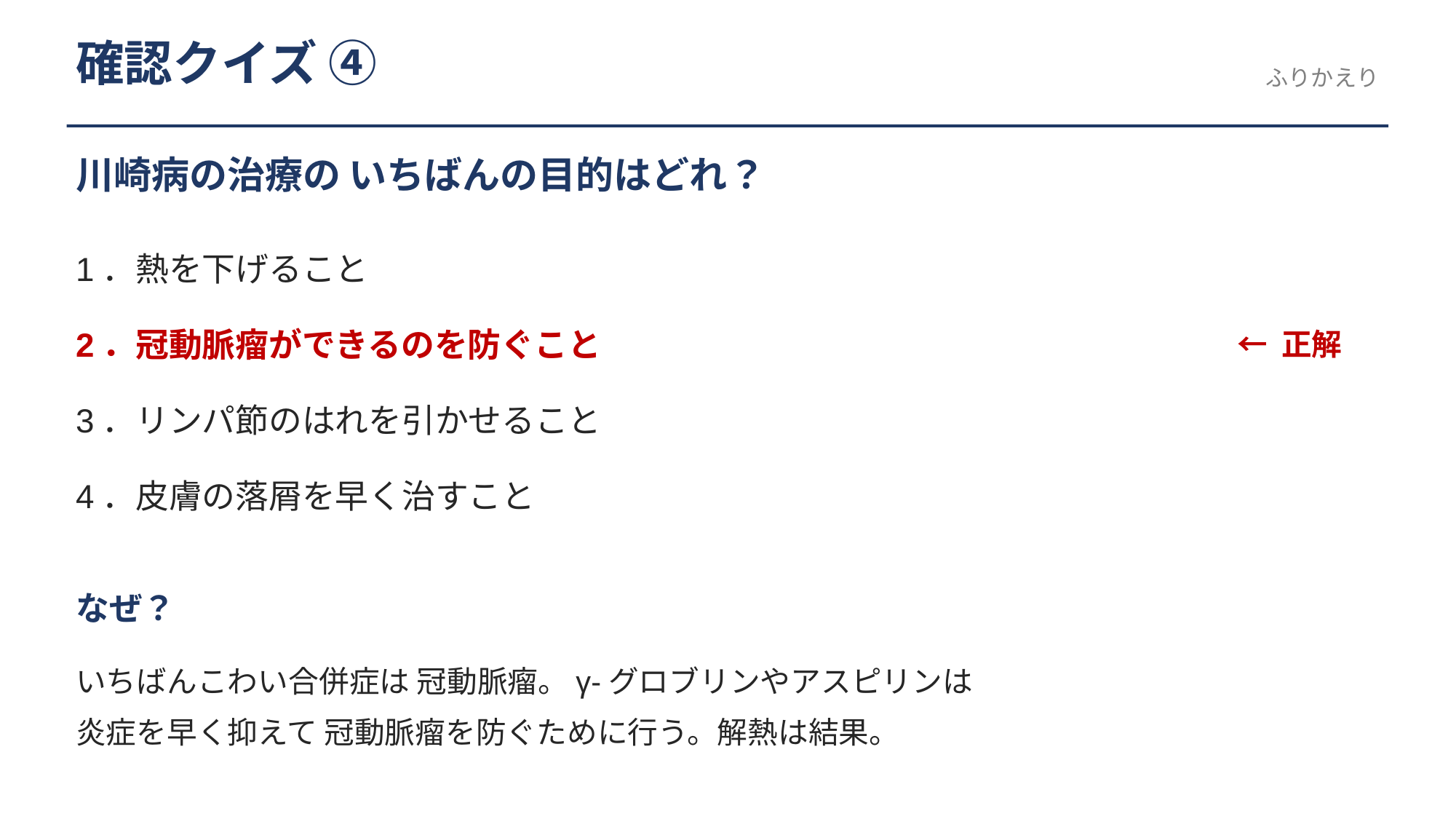

確認クイズ ④
ふりかえり

川崎病の治療の いちばんの目的はどれ？
1．熱を下げること
2．冠動脈瘤ができるのを防ぐこと
← 正解
3．リンパ節のはれを引かせること
4．皮膚の落屑を早く治すこと
なぜ？
いちばんこわい合併症は 冠動脈瘤。γ-グロブリンやアスピリンは
炎症を早く抑えて 冠動脈瘤を防ぐために行う。解熱は結果。